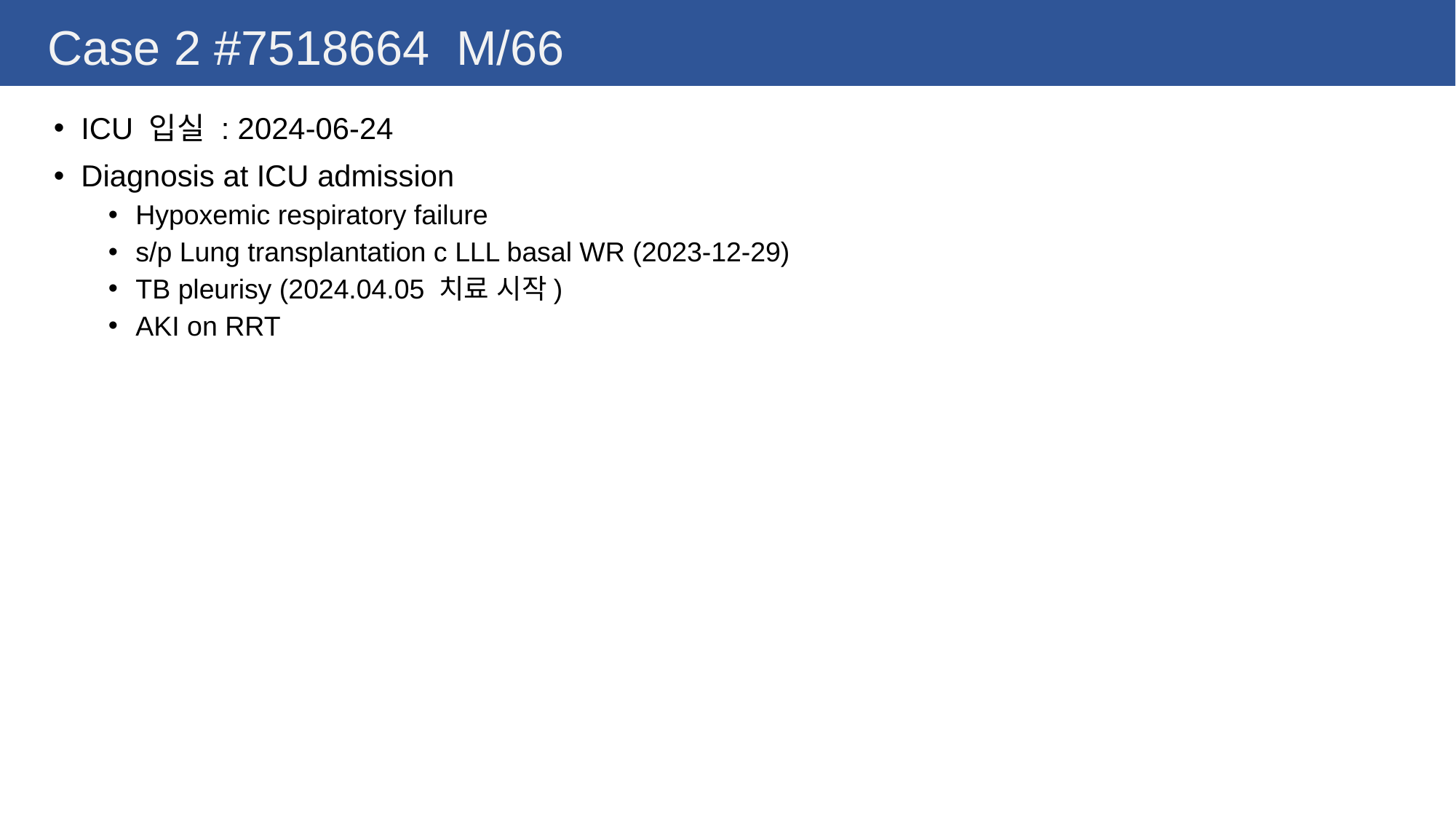

# Case 2 #7518664  M/66
ICU 입실 : 2024-06-24
Diagnosis at ICU admission
Hypoxemic respiratory failure
s/p Lung transplantation c LLL basal WR (2023-12-29)
TB pleurisy (2024.04.05 치료 시작)
AKI on RRT